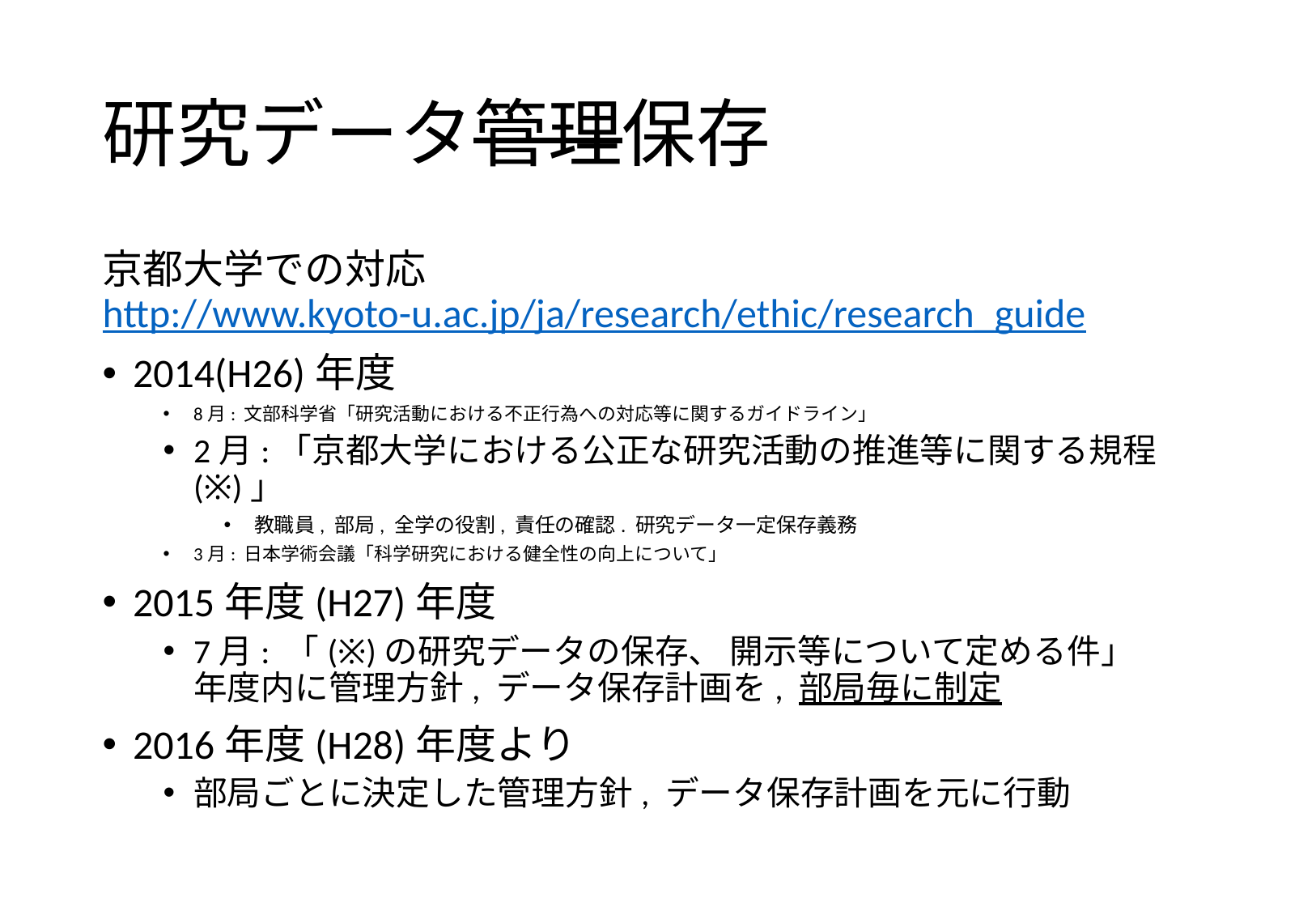

# 研究データ管理保存
京都大学での対応
http://www.kyoto-u.ac.jp/ja/research/ethic/research_guide
2014(H26)年度
8月: 文部科学省「研究活動における不正行為への対応等に関するガイドライン」
2月:「京都大学における公正な研究活動の推進等に関する規程(※)」
教職員, 部局, 全学の役割, 責任の確認. 研究データ一定保存義務
3月: 日本学術会議「科学研究における健全性の向上について」
2015年度(H27)年度
7月: 「(※)の研究データの保存、 開示等について定める件」
年度内に管理方針, データ保存計画を, 部局毎に制定
2016年度(H28)年度より
部局ごとに決定した管理方針, データ保存計画を元に行動